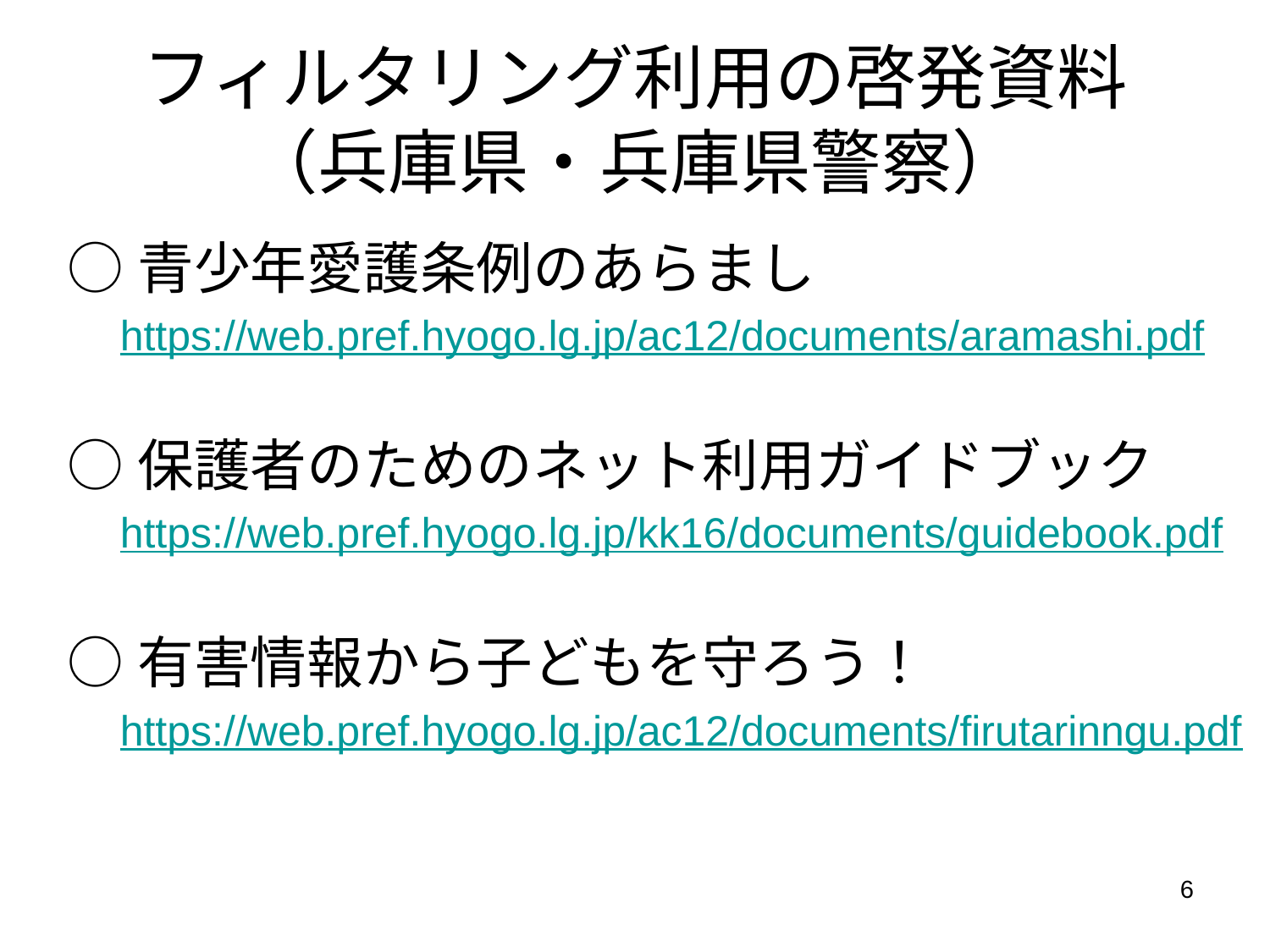

# フィルタリング利用の啓発資料 （兵庫県・兵庫県警察）
○青少年愛護条例のあらまし
　https://web.pref.hyogo.lg.jp/ac12/documents/aramashi.pdf

○保護者のためのネット利用ガイドブック
　https://web.pref.hyogo.lg.jp/kk16/documents/guidebook.pdf

○有害情報から子どもを守ろう！
　https://web.pref.hyogo.lg.jp/ac12/documents/firutarinngu.pdf

6